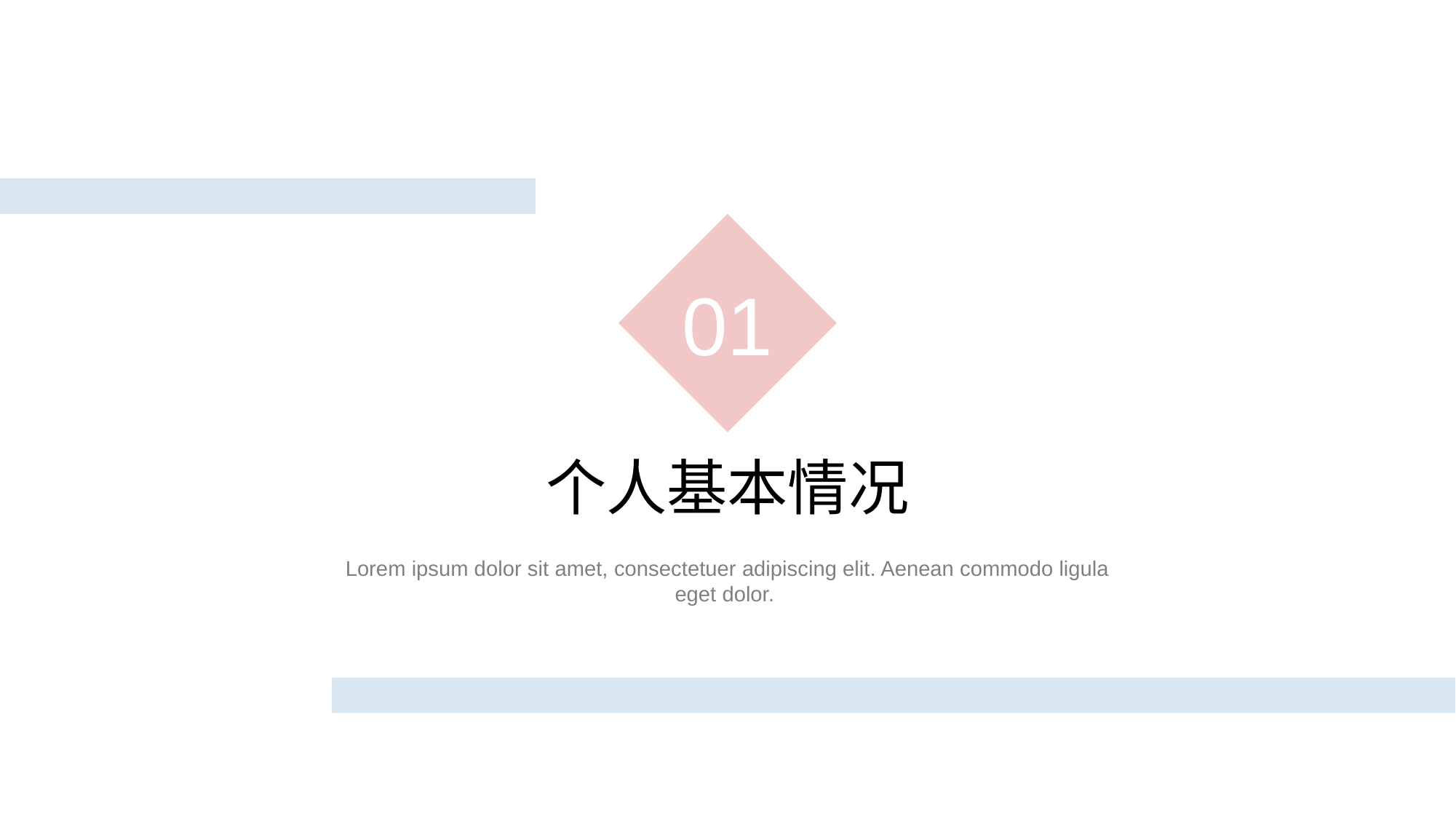

01
个人基本情况
Lorem ipsum dolor sit amet, consectetuer adipiscing elit. Aenean commodo ligula eget dolor.